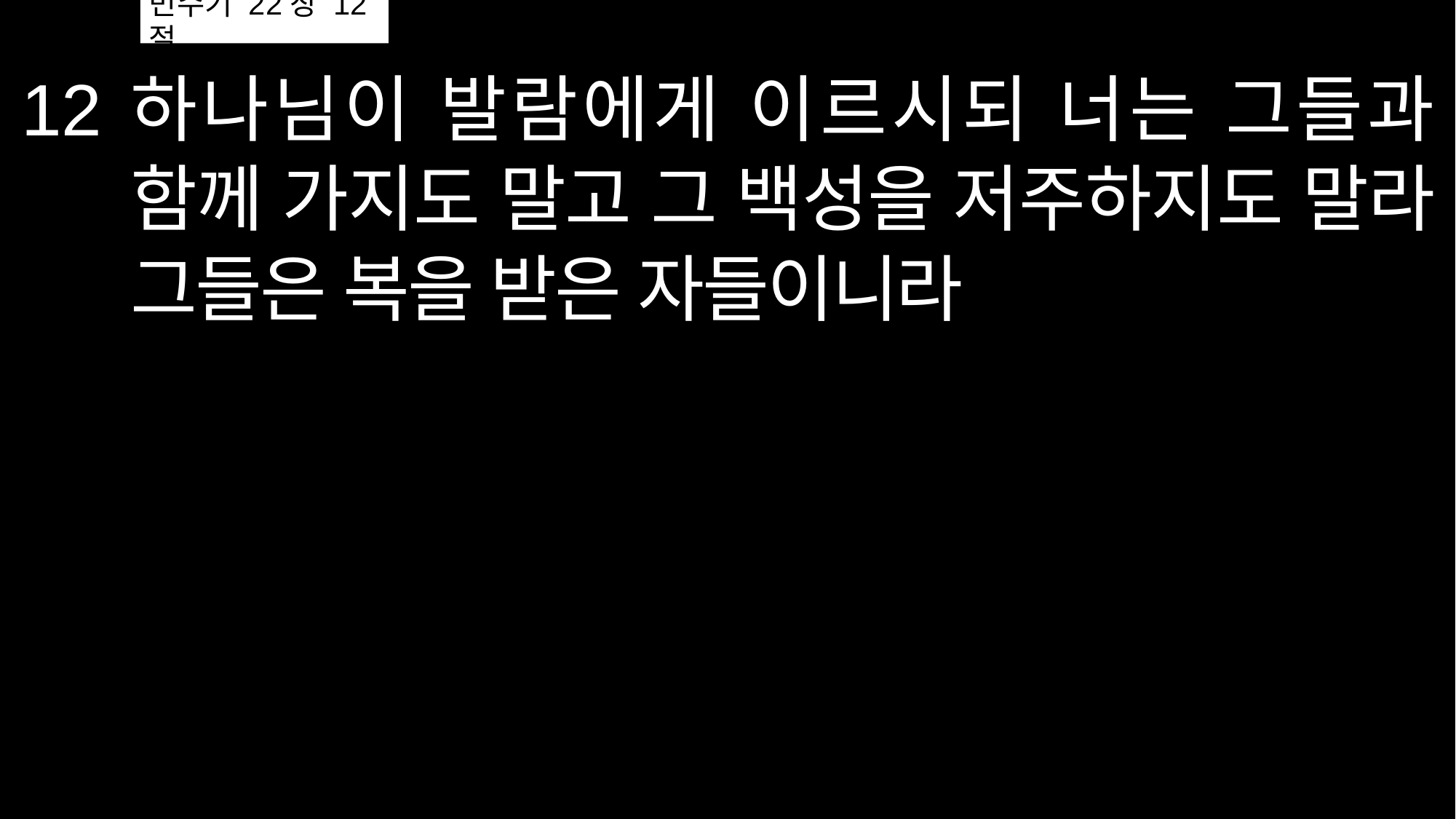

# 민수기 22장 12절
하나님이 발람에게 이르시되 너는 그들과 함께 가지도 말고 그 백성을 저주하지도 말라 그들은 복을 받은 자들이니라